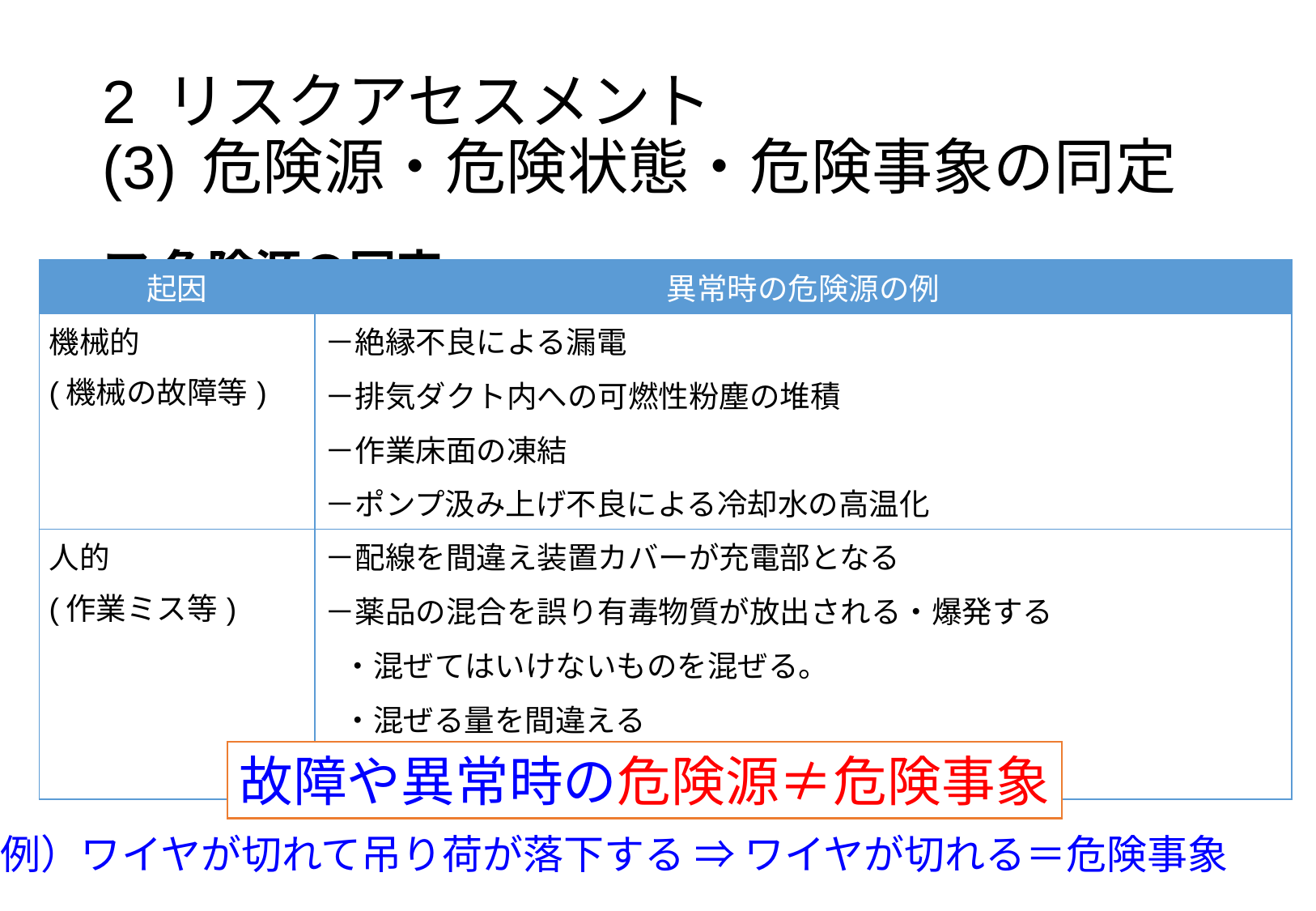

# 2 リスクアセスメント (3)	危険源・危険状態・危険事象の同定
ア 危険源の同定
| 起因 | 異常時の危険源の例 |
| --- | --- |
| 機械的 (機械の故障等) | －絶縁不良による漏電 －排気ダクト内への可燃性粉塵の堆積 －作業床面の凍結 －ポンプ汲み上げ不良による冷却水の高温化 |
| 人的 (作業ミス等) | －配線を間違え装置カバーが充電部となる －薬品の混合を誤り有毒物質が放出される・爆発する ・混ぜてはいけないものを混ぜる。 ・混ぜる量を間違える ・混ぜる速度を間違える |
故障や異常時の危険源≠危険事象
例）ワイヤが切れて吊り荷が落下する ⇒ ワイヤが切れる＝危険事象